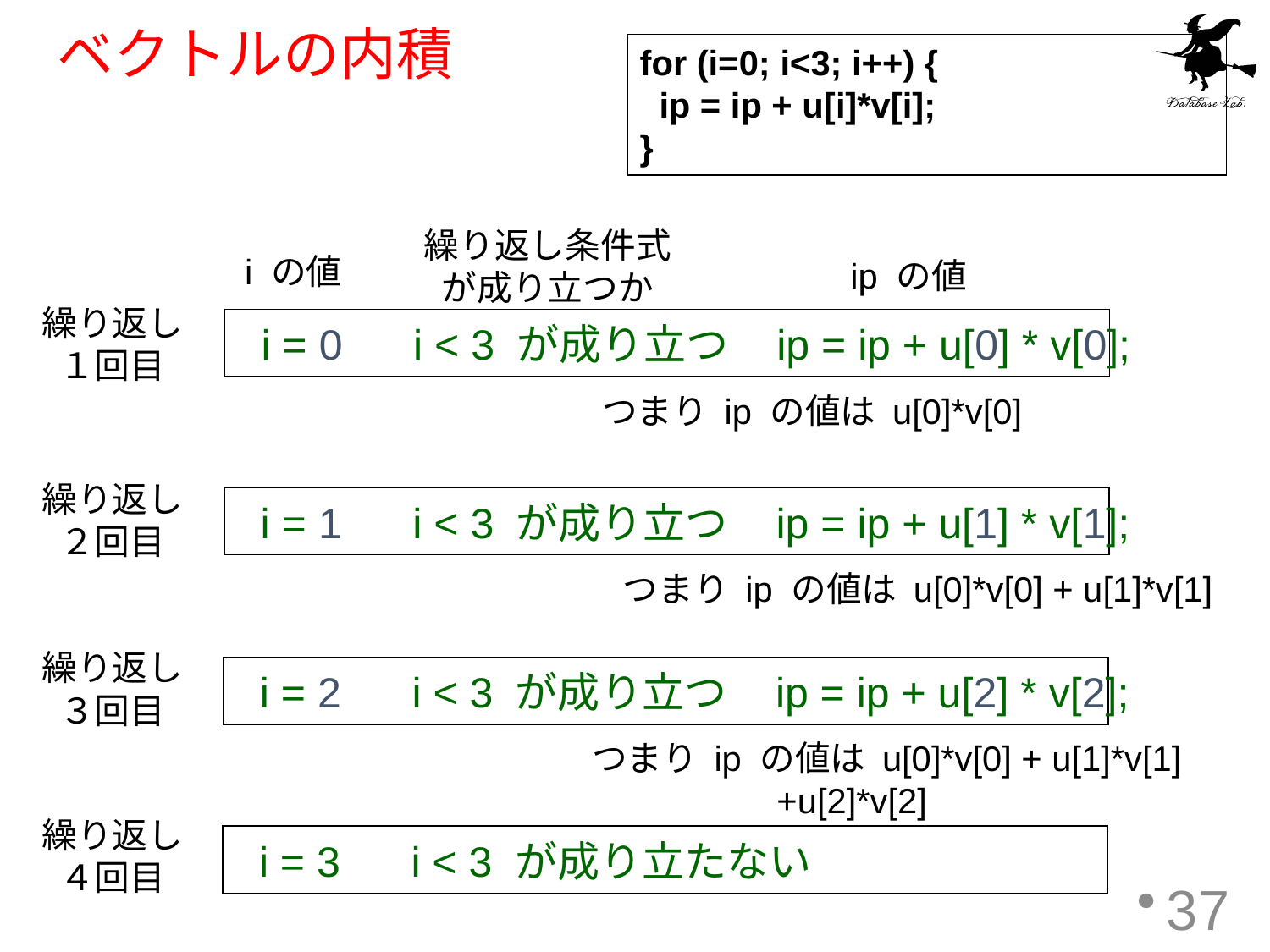

# ベクトルの内積
for (i=0; i<3; i++) {
  ip = ip + u[i]*v[i];
}
繰り返し条件式
が成り立つか
i の値
ip の値
繰り返し
１回目

i = 0      i < 3 が成り立つ    ip = ip + u[0] * v[0];
つまり ip の値は u[0]*v[0]
繰り返し
２回目

i = 1      i < 3 が成り立つ    ip = ip + u[1] * v[1];
つまり ip の値は u[0]*v[0] + u[1]*v[1]
繰り返し
３回目

i = 2      i < 3 が成り立つ    ip = ip + u[2] * v[2];
つまり ip の値は u[0]*v[0] + u[1]*v[1]
                   +u[2]*v[2]
繰り返し
４回目

i = 3      i < 3 が成り立たない
37